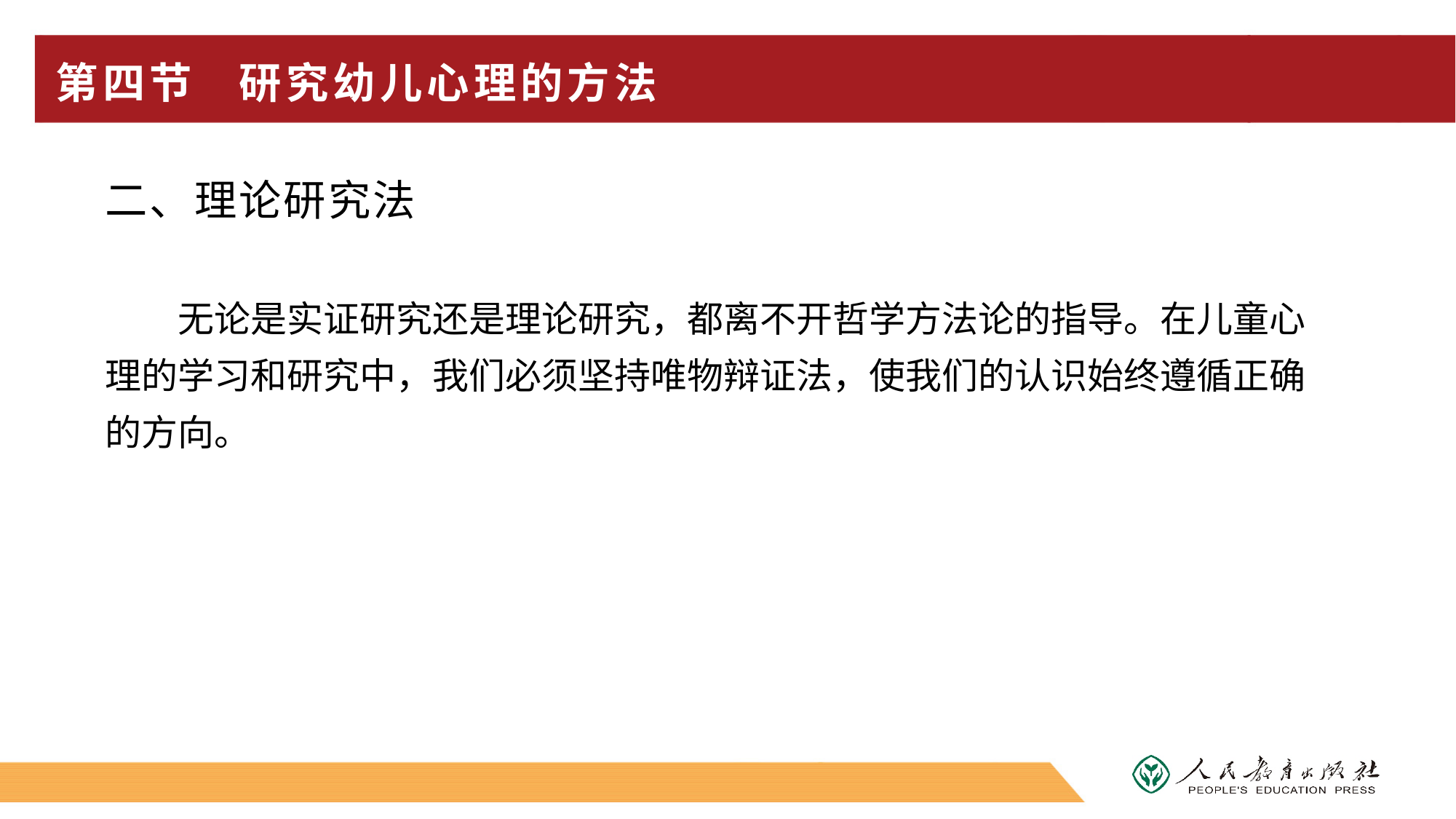

# 第四节   研究幼儿心理的方法
二、理论研究法
无论是实证研究还是理论研究，都离不开哲学方法论的指导。在儿童心理的学习和研究中，我们必须坚持唯物辩证法，使我们的认识始终遵循正确的方向。